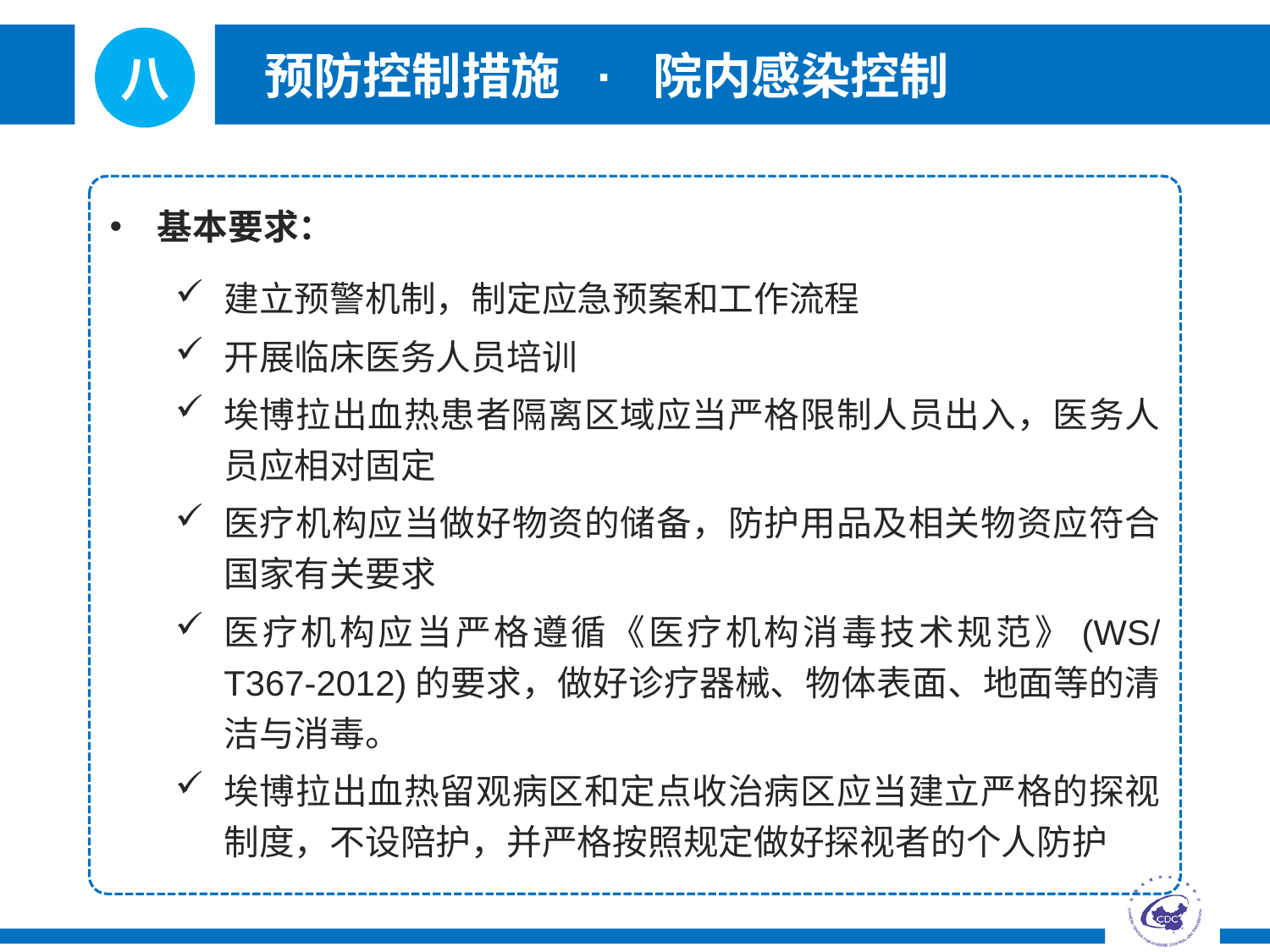

八
预防控制措施
·  院内感染控制

基本要求：
建立预警机制，制定应急预案和工作流程
开展临床医务人员培训
埃博拉出血热患者隔离区域应当严格限制人员出入，医务人员应相对固定
医疗机构应当做好物资的储备，防护用品及相关物资应符合国家有关要求
医疗机构应当严格遵循《医疗机构消毒技术规范》(WS/T367-2012)的要求，做好诊疗器械、物体表面、地面等的清洁与消毒。
埃博拉出血热留观病区和定点收治病区应当建立严格的探视制度，不设陪护，并严格按照规定做好探视者的个人防护